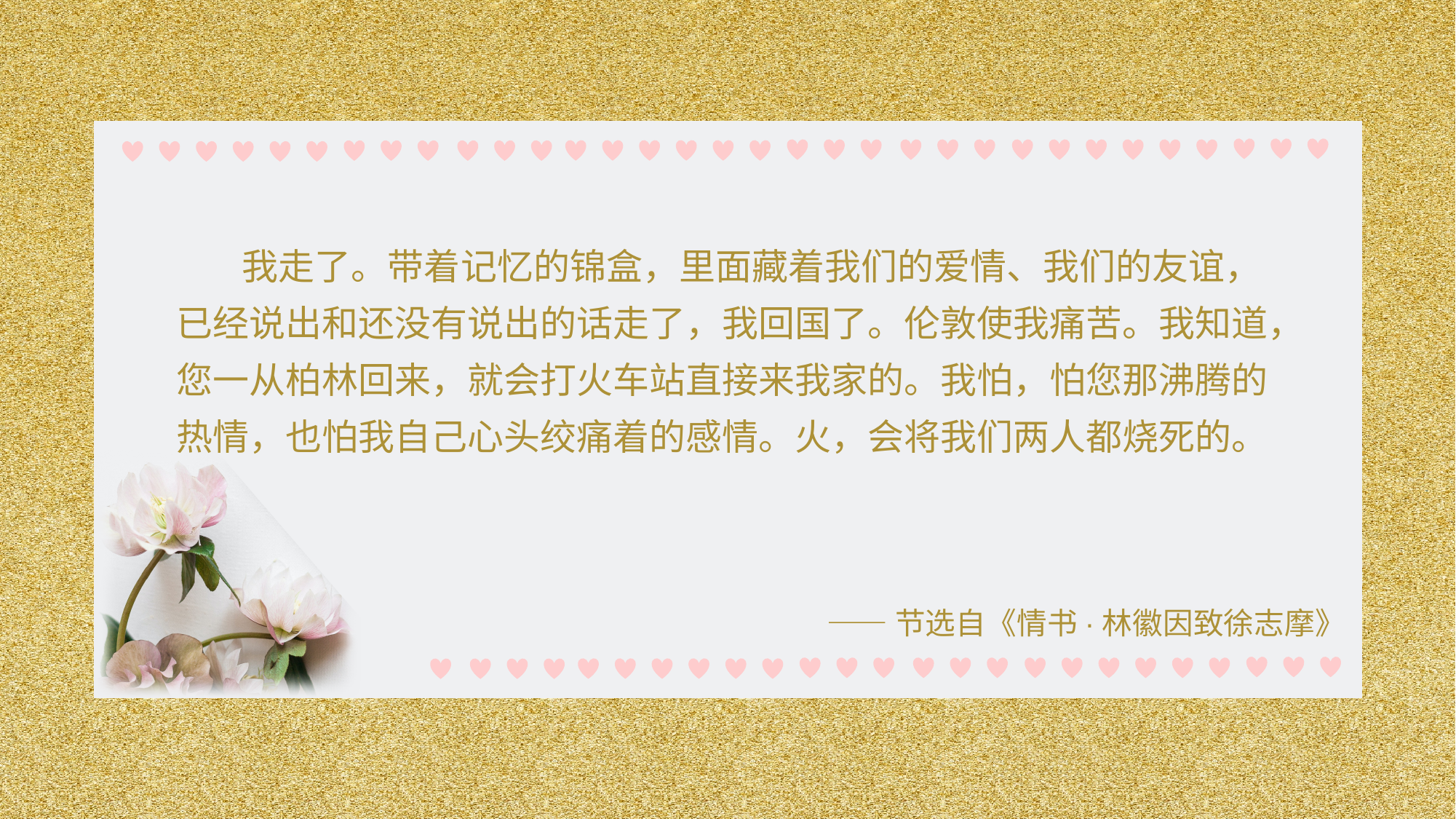

我走了。带着记忆的锦盒，里面藏着我们的爱情、我们的友谊，已经说出和还没有说出的话走了，我回国了。伦敦使我痛苦。我知道，您一从柏林回来，就会打火车站直接来我家的。我怕，怕您那沸腾的热情，也怕我自己心头绞痛着的感情。火，会将我们两人都烧死的。
——节选自《情书·林徽因致徐志摩》